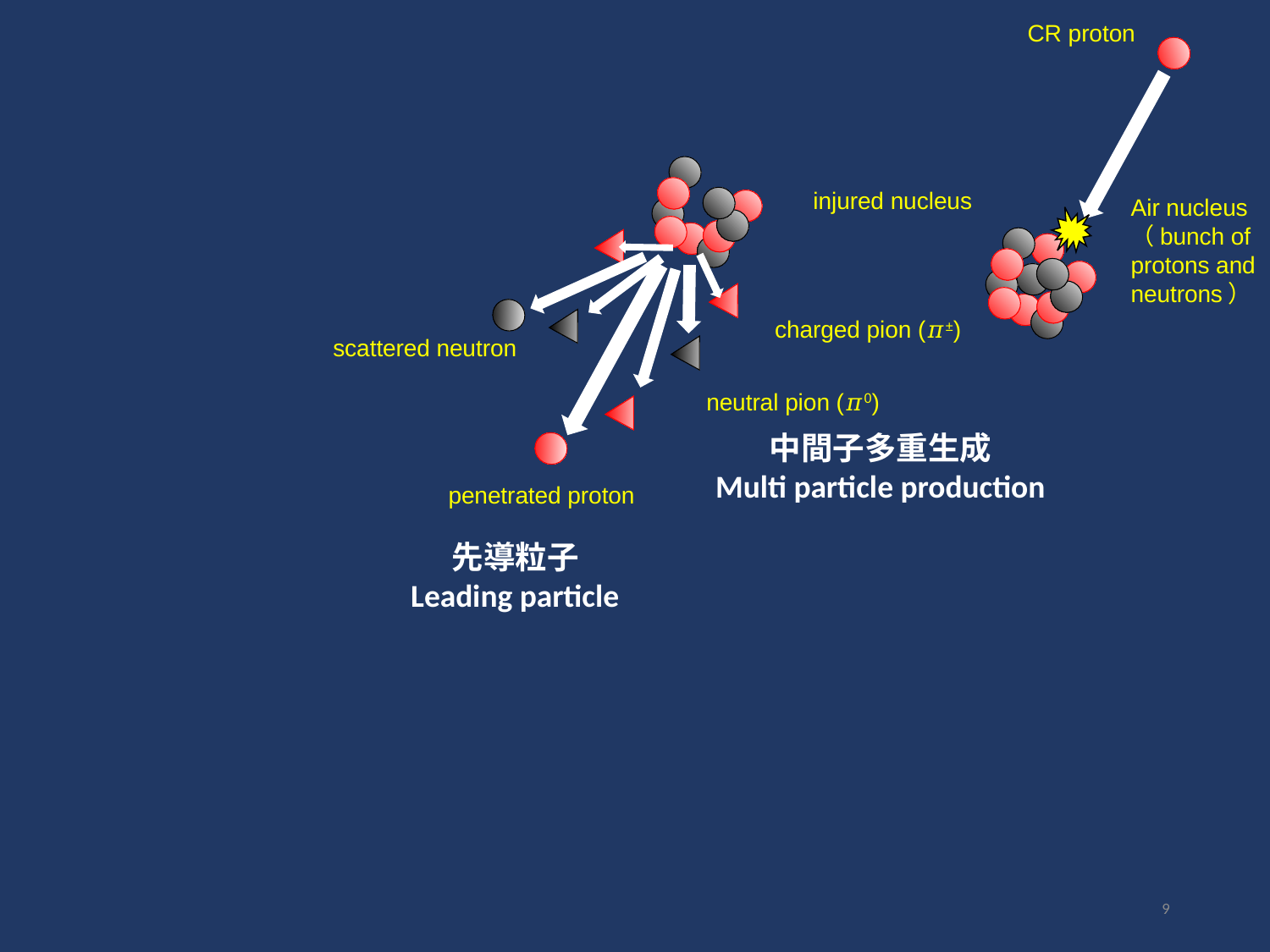

CR proton

Air nucleus
（bunch of protons and neutrons）
injured nucleus

charged pion (𝜋±)
scattered neutron
neutral pion (𝜋0)
中間子多重生成
Multi particle production
penetrated proton
先導粒子
Leading particle
9